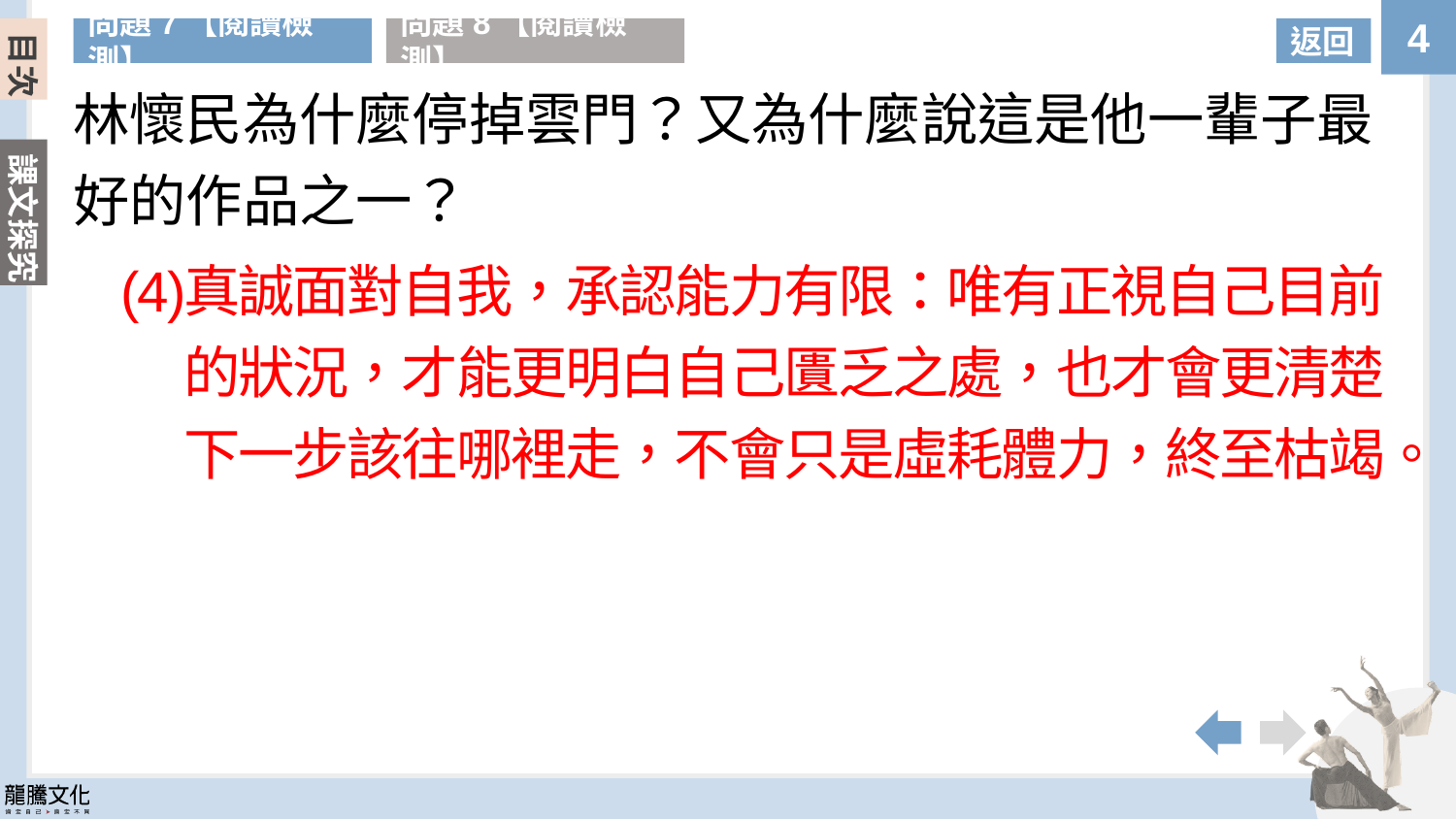

問題8【閱讀檢測】
目次
問題7【閱讀檢測】
返回
林懷民為什麼停掉雲門？又為什麼說這是他一輩子最好的作品之一？
(4)
真誠面對自我，承認能力有限：唯有正視自己目前的狀況，才能更明白自己匱乏之處，也才會更清楚下一步該往哪裡走，不會只是虛耗體力，終至枯竭。